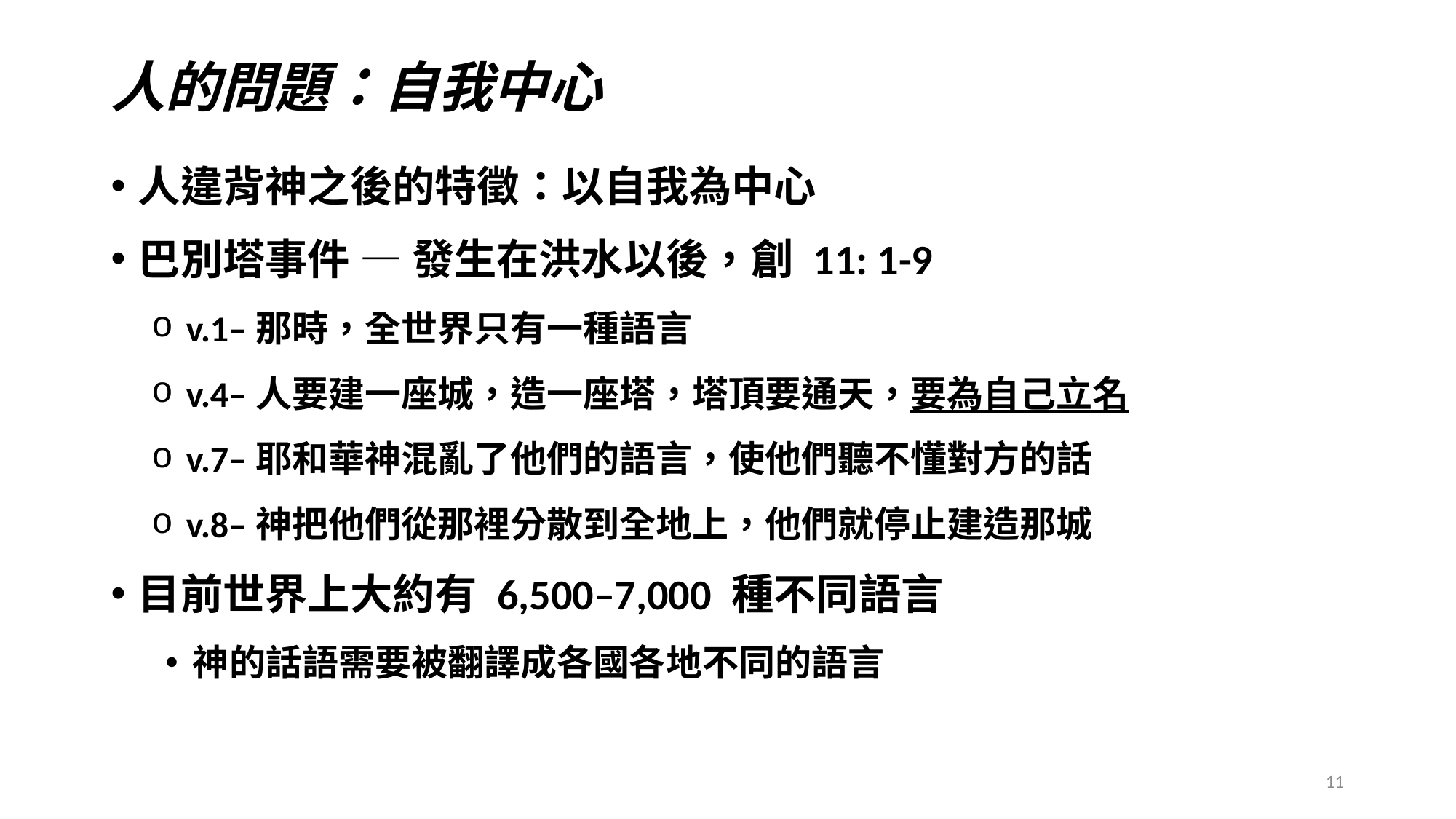

# 人的問題：自我中心
人違背神之後的特徵：以自我為中心
巴別塔事件 — 發生在洪水以後，創 11: 1-9
v.1–那時，全世界只有一種語言
v.4–人要建一座城，造一座塔，塔頂要通天，要為自己立名
v.7–耶和華神混亂了他們的語言，使他們聽不懂對方的話
v.8–神把他們從那裡分散到全地上，他們就停止建造那城
目前世界上大約有 6,500–7,000 種不同語言
神的話語需要被翻譯成各國各地不同的語言

11